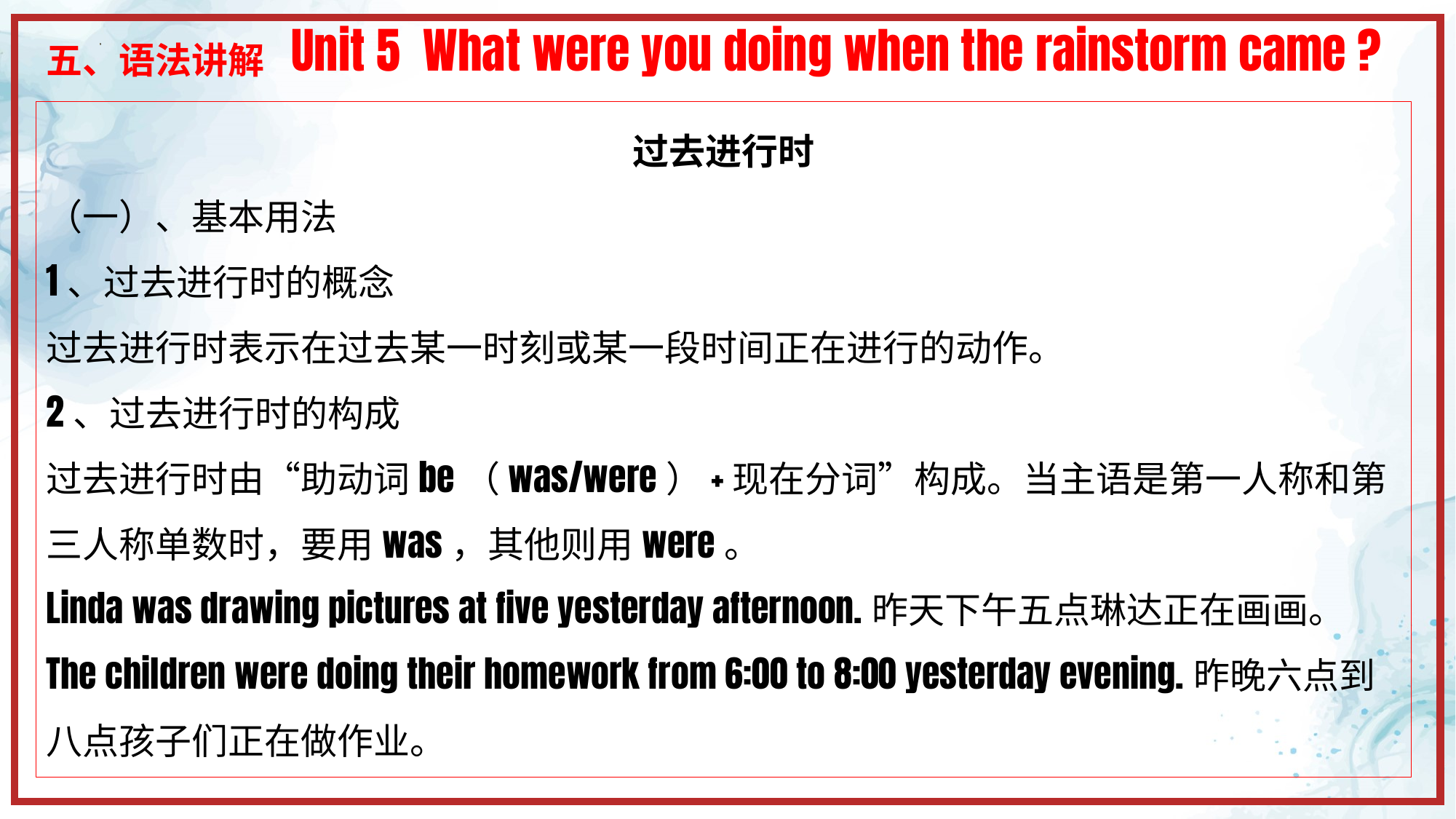

Unit 5  What were you doing when the rainstorm came ?

五、语法讲解
过去进行时
（一）、基本用法
1、过去进行时的概念
过去进行时表示在过去某一时刻或某一段时间正在进行的动作。
2、过去进行时的构成
过去进行时由“助动词be（was/were）+现在分词”构成。当主语是第一人称和第三人称单数时，要用was，其他则用were。
Linda was drawing pictures at five yesterday afternoon.昨天下午五点琳达正在画画。
The children were doing their homework from 6:00 to 8:00 yesterday evening.昨晚六点到八点孩子们正在做作业。